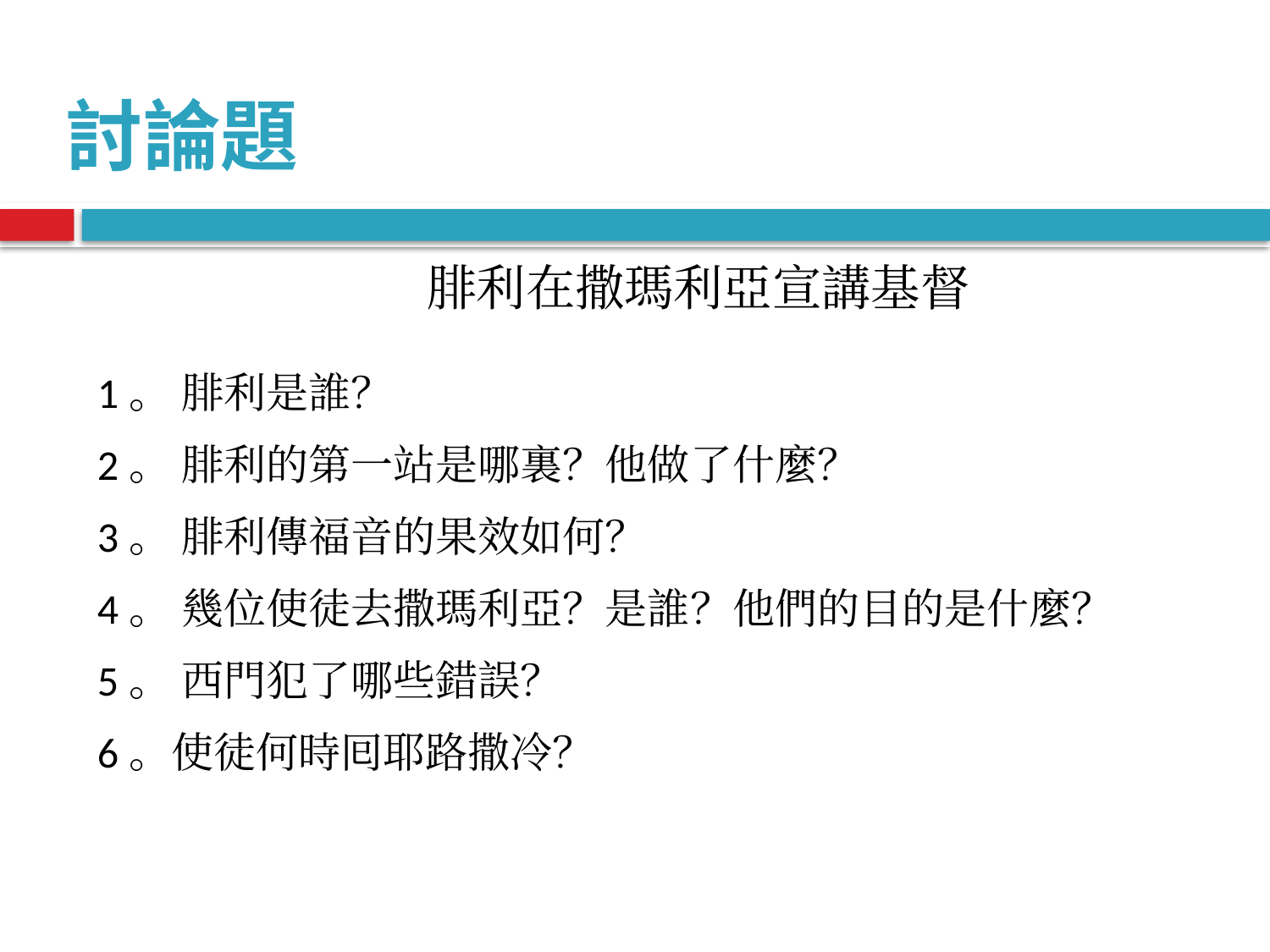

討論題
                         腓利在撒瑪利亞宣講基督

1。 腓利是誰？
2。 腓利的第一站是哪裏？他做了什麼？
3。 腓利傳福音的果效如何？
4。 幾位使徒去撒瑪利亞？是誰？他們的目的是什麼？
5。 西門犯了哪些錯誤？
6。使徒何時囘耶路撒冷？